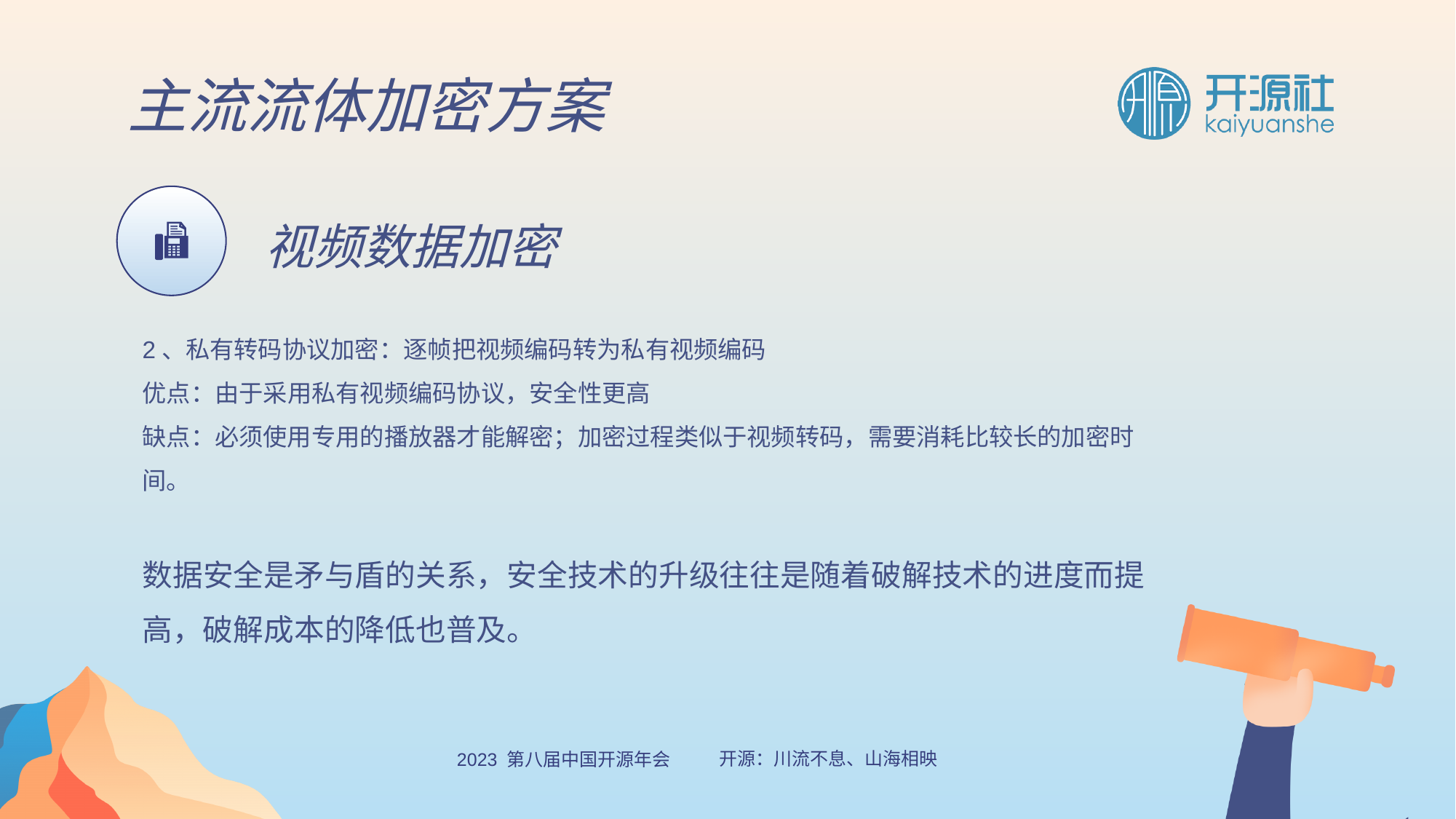

主流流体加密方案

视频数据加密
2、私有转码协议加密：逐帧把视频编码转为私有视频编码
优点：由于采用私有视频编码协议，安全性更高
缺点：必须使用专用的播放器才能解密；加密过程类似于视频转码，需要消耗比较长的加密时间。

数据安全是矛与盾的关系，安全技术的升级往往是随着破解技术的进度而提高，破解成本的降低也普及。